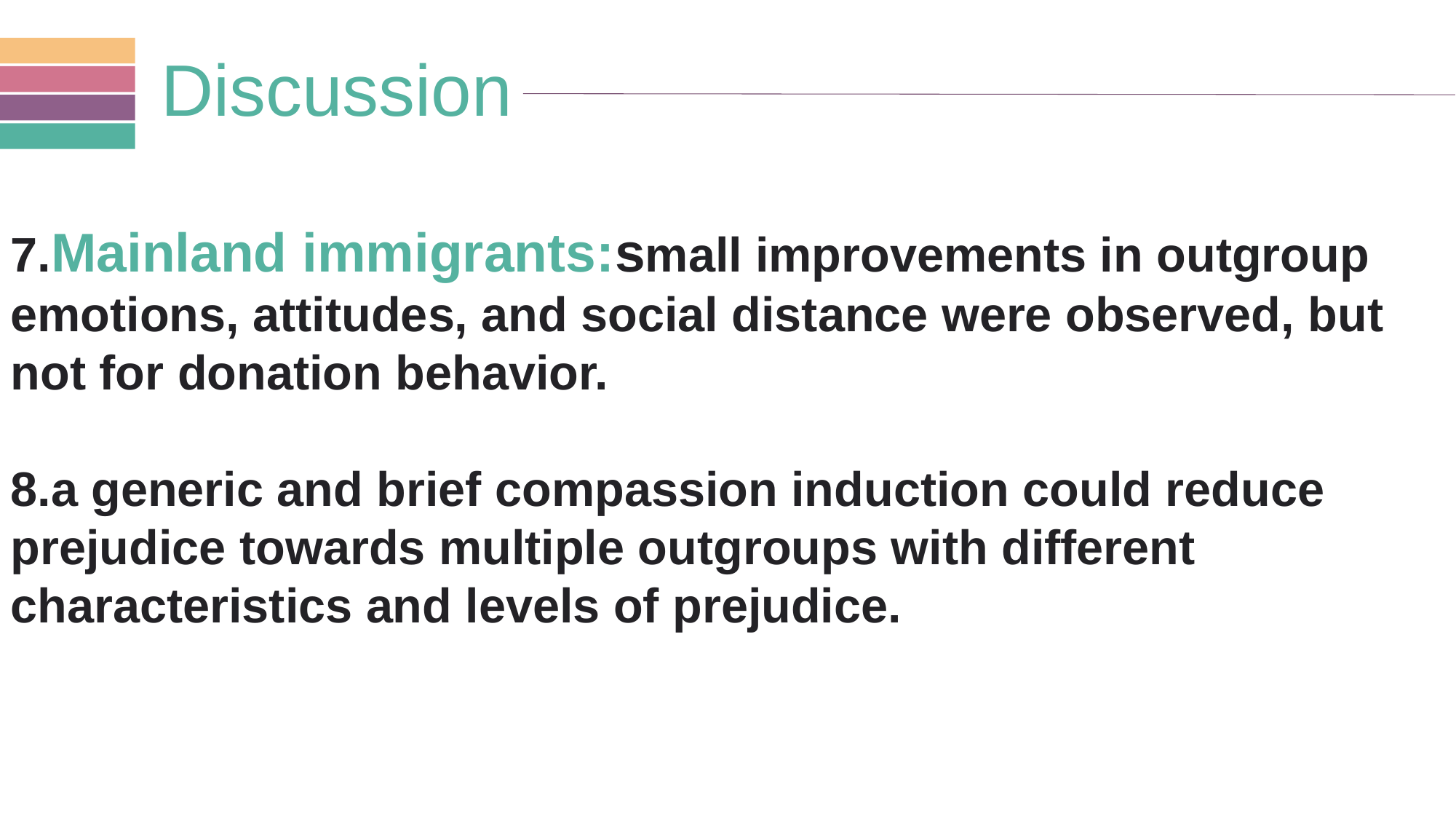

Discussion

7.Mainland immigrants:small improvements in outgroup emotions, attitudes, and social distance were observed, but not for donation behavior.

8.a generic and brief compassion induction could reduce prejudice towards multiple outgroups with different characteristics and levels of prejudice.
PPT模板下载：www.1ppt.com/moban/     行业PPT模板：www.1ppt.com/hangye/
节日PPT模板：www.1ppt.com/jieri/           PPT素材下载：www.1ppt.com/sucai/
PPT背景图片：www.1ppt.com/beijing/      PPT图表下载：www.1ppt.com/tubiao/
优秀PPT下载：www.1ppt.com/xiazai/        PPT教程： www.1ppt.com/powerpoint/
Word教程： www.1ppt.com/word/              Excel教程：www.1ppt.com/excel/
资料下载：www.1ppt.com/ziliao/                PPT课件下载：www.1ppt.com/kejian/
范文下载：www.1ppt.com/fanwen/             试卷下载：www.1ppt.com/shiti/
教案下载：www.1ppt.com/jiaoan/
字体下载：www.1ppt.com/ziti/